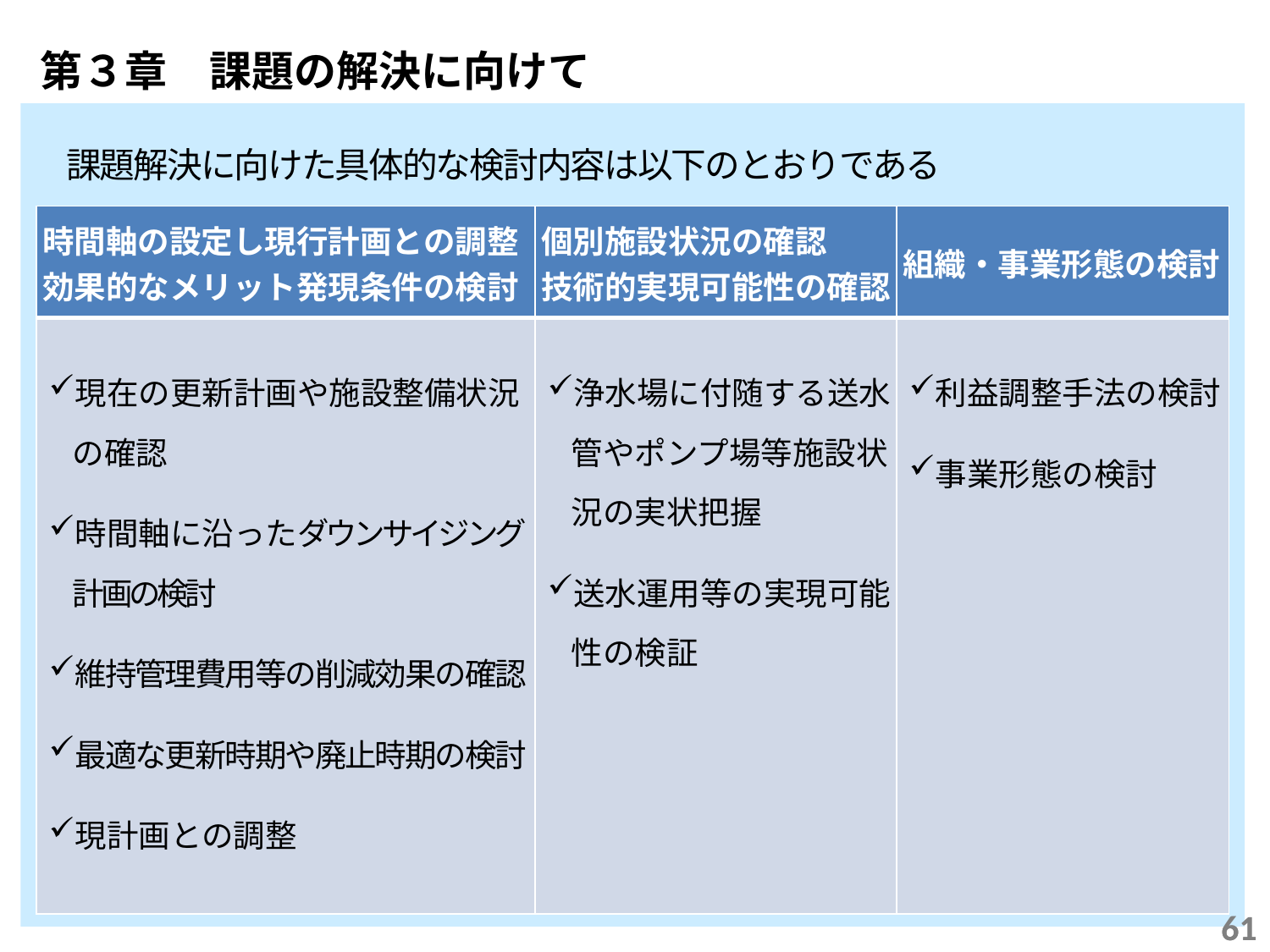

第３章　課題の解決に向けて

課題解決に向けた具体的な検討内容は以下のとおりである
| 時間軸の設定し現行計画との調整 効果的なメリット発現条件の検討 | 個別施設状況の確認 技術的実現可能性の確認 | 組織・事業形態の検討 |
| --- | --- | --- |
| 現在の更新計画や施設整備状況の確認 時間軸に沿ったダウンサイジング計画の検討 維持管理費用等の削減効果の確認 最適な更新時期や廃止時期の検討 現計画との調整 | 浄水場に付随する送水管やポンプ場等施設状況の実状把握 送水運用等の実現可能性の検証 | 利益調整手法の検討 事業形態の検討 |
61
61